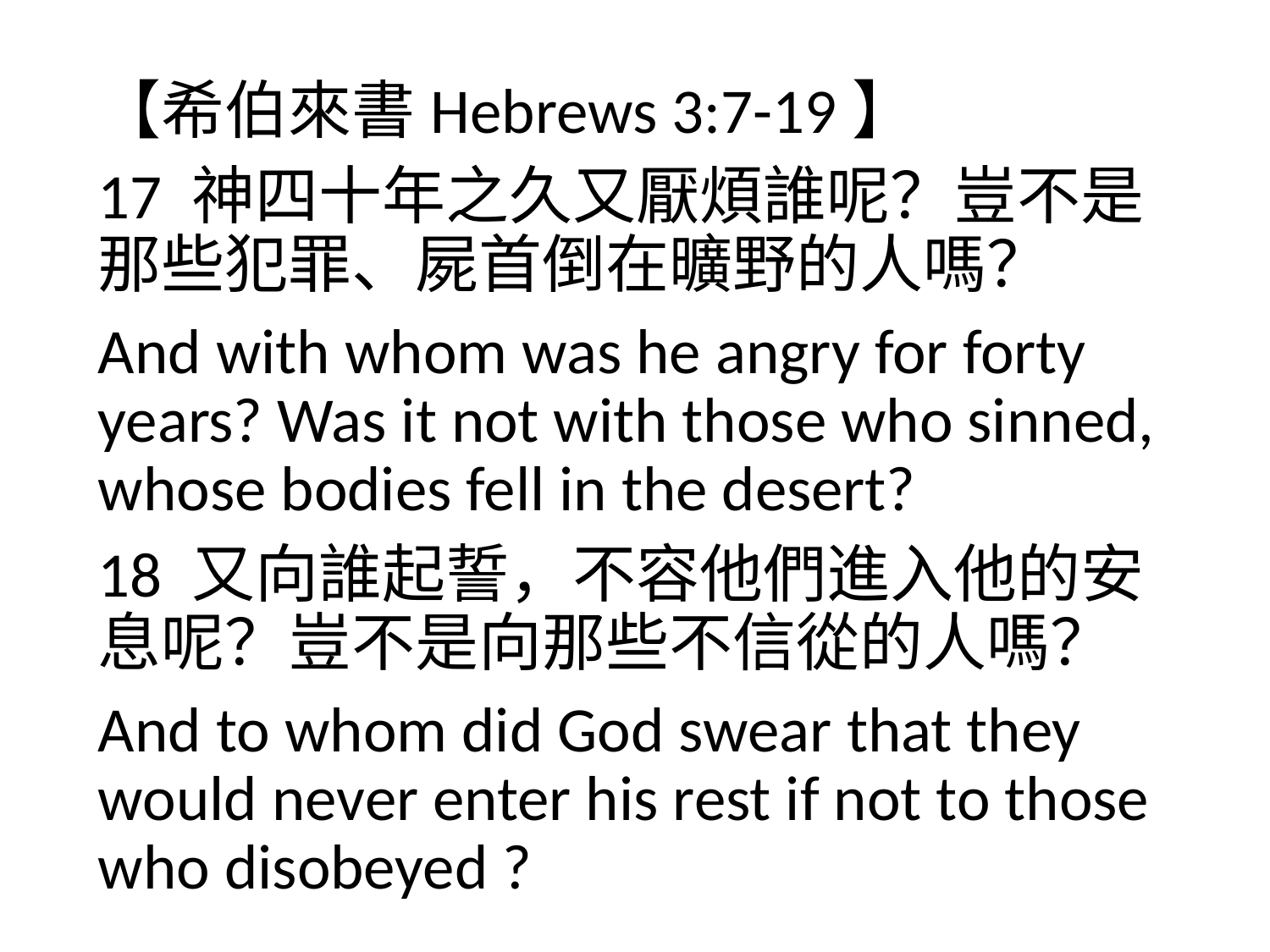

【希伯來書Hebrews 3:7-19】
17 神四十年之久又厭煩誰呢？豈不是那些犯罪、屍首倒在曠野的人嗎？
And with whom was he angry for forty years? Was it not with those who sinned, whose bodies fell in the desert?
18 又向誰起誓，不容他們進入他的安息呢？豈不是向那些不信從的人嗎？
And to whom did God swear that they would never enter his rest if not to those who disobeyed ?